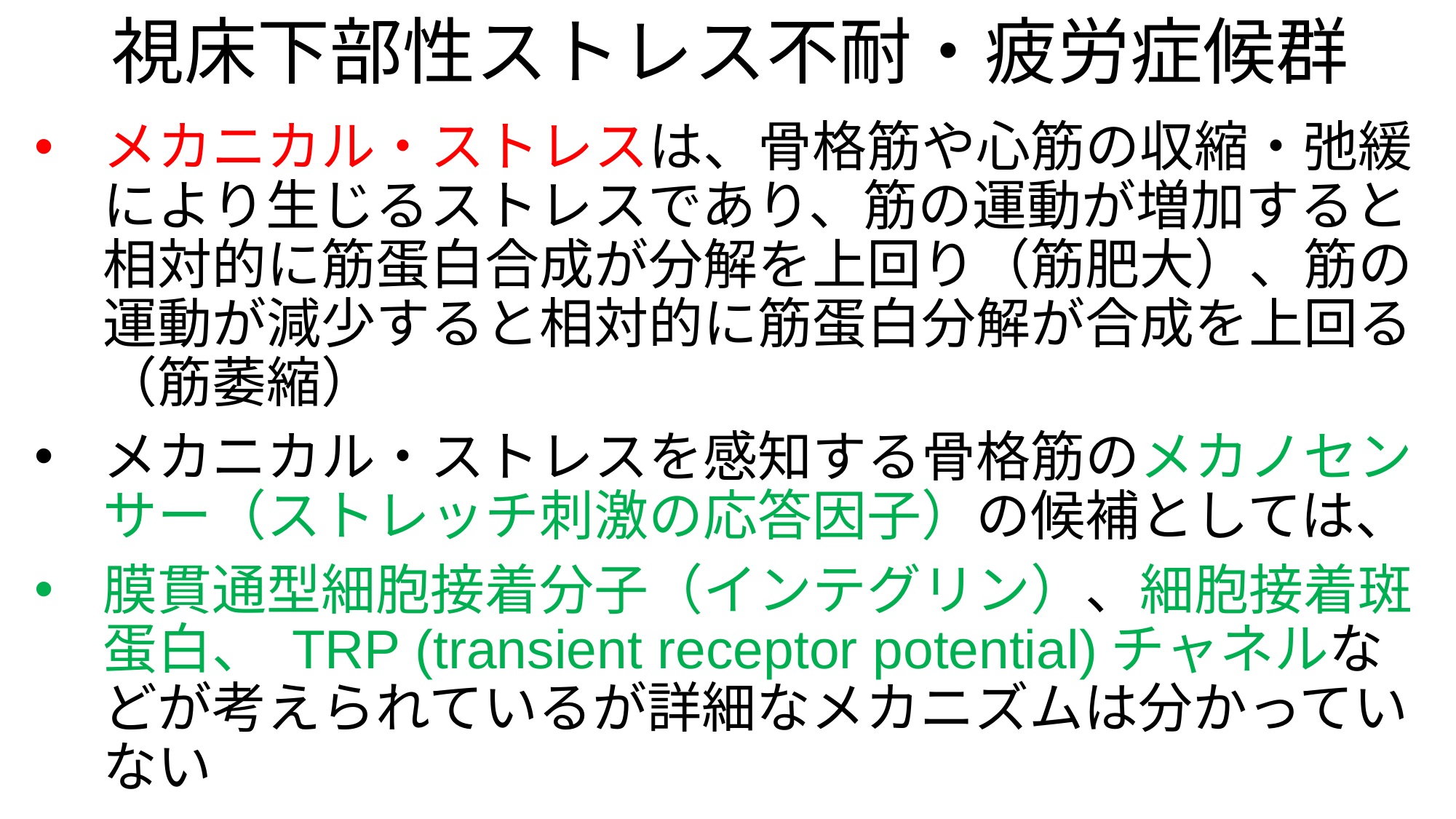

# 視床下部性ストレス不耐・疲労症候群
メカニカル・ストレスは、骨格筋や心筋の収縮・弛緩により生じるストレスであり、筋の運動が増加すると相対的に筋蛋白合成が分解を上回り（筋肥大）、筋の運動が減少すると相対的に筋蛋白分解が合成を上回る（筋萎縮）
メカニカル・ストレスを感知する骨格筋のメカノセンサー（ストレッチ刺激の応答因子）の候補としては、
膜貫通型細胞接着分子（インテグリン）、細胞接着斑蛋白、 TRP (transient receptor potential)チャネルなどが考えられているが詳細なメカニズムは分かっていない